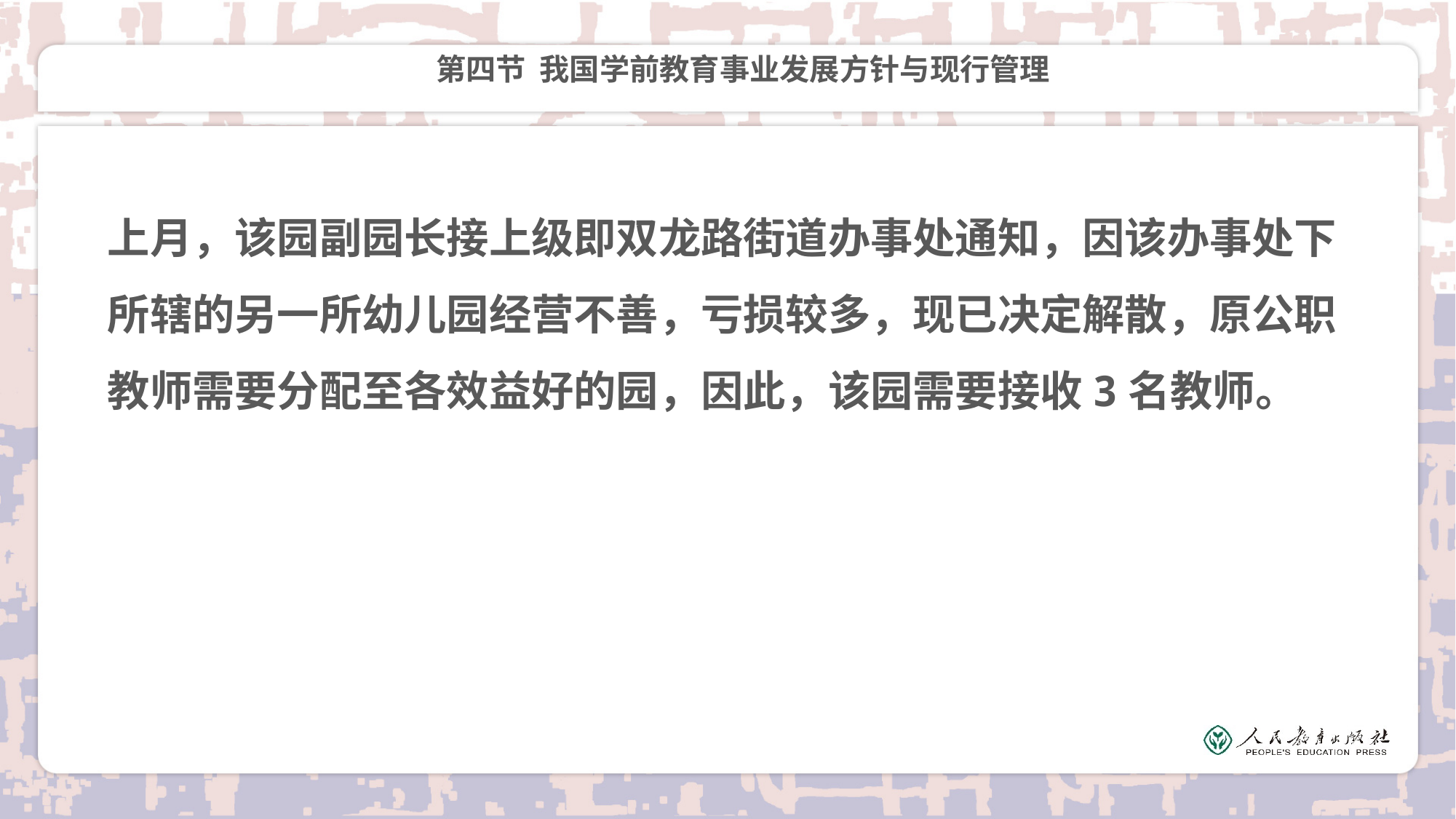

# 第四节  我国学前教育事业发展方针与现行管理
上月，该园副园长接上级即双龙路街道办事处通知，因该办事处下所辖的另一所幼儿园经营不善，亏损较多，现已决定解散，原公职教师需要分配至各效益好的园，因此，该园需要接收3名教师。